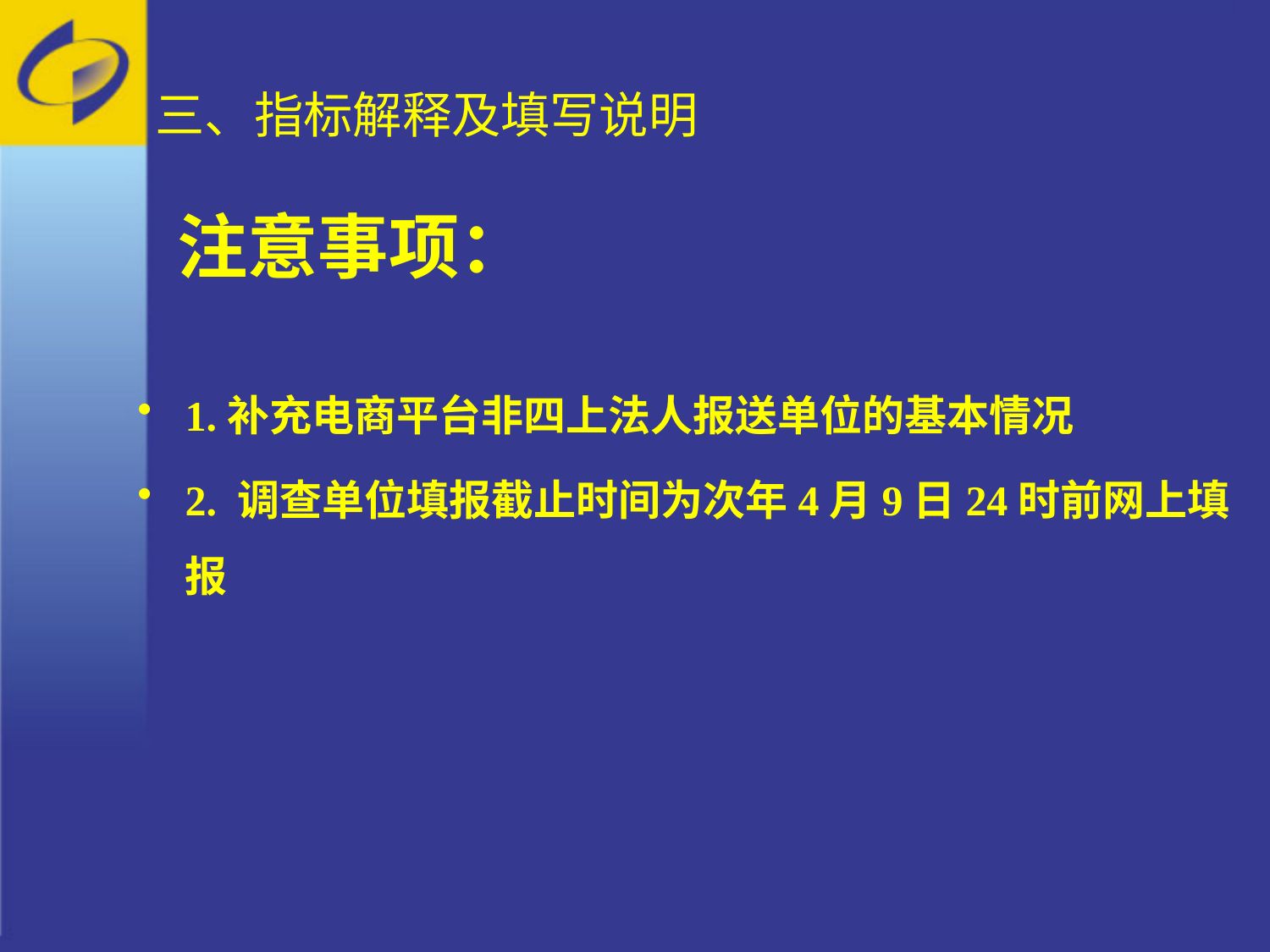

# 三、指标解释及填写说明
注意事项：
1.补充电商平台非四上法人报送单位的基本情况
2. 调查单位填报截止时间为次年4月9日24时前网上填报